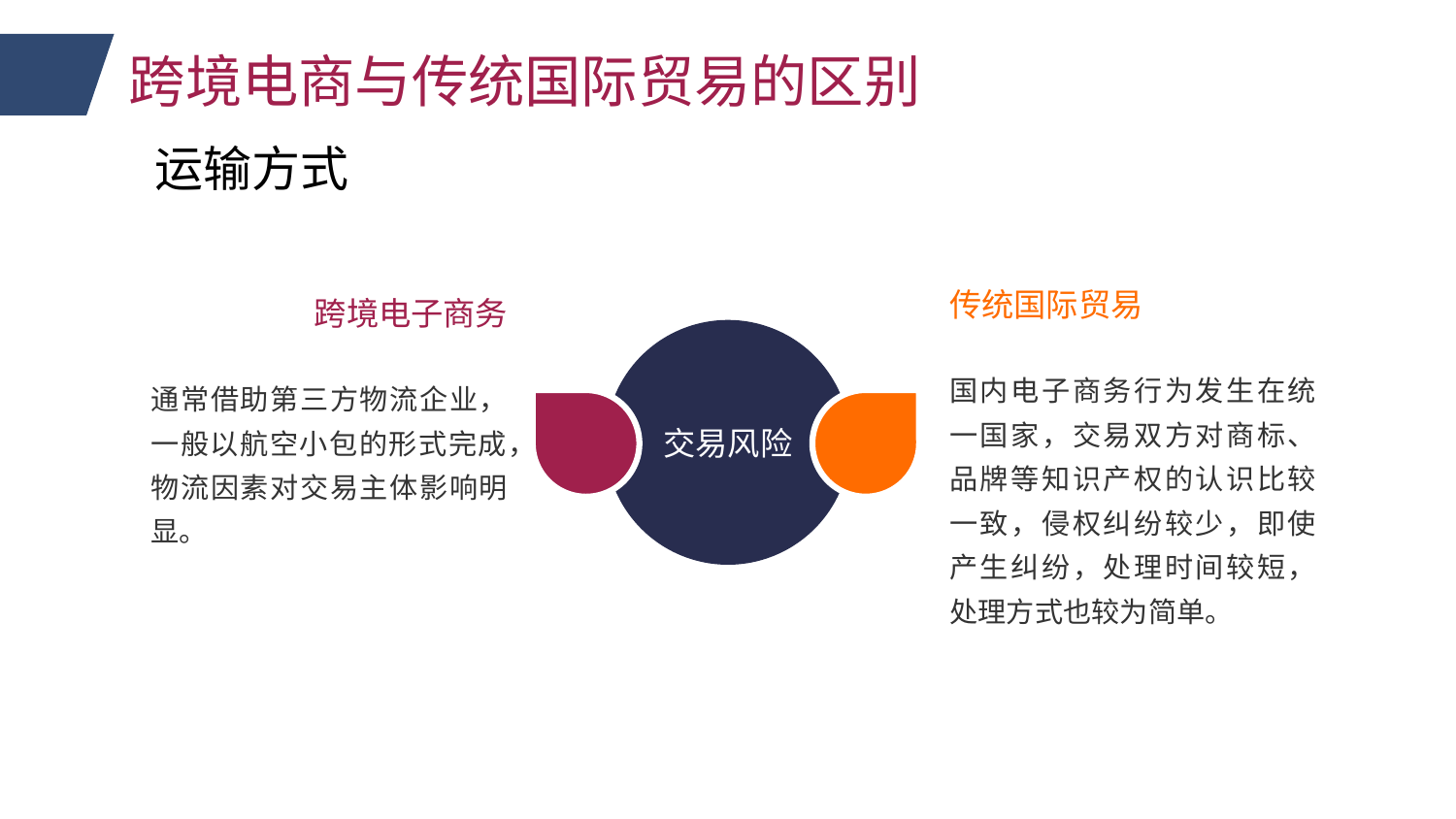

跨境电商与传统国际贸易的区别
运输方式
传统国际贸易
跨境电子商务
交易风险
国内电子商务行为发生在统一国家，交易双方对商标、品牌等知识产权的认识比较一致，侵权纠纷较少，即使产生纠纷，处理时间较短，处理方式也较为简单。
通常借助第三方物流企业，一般以航空小包的形式完成，物流因素对交易主体影响明显。